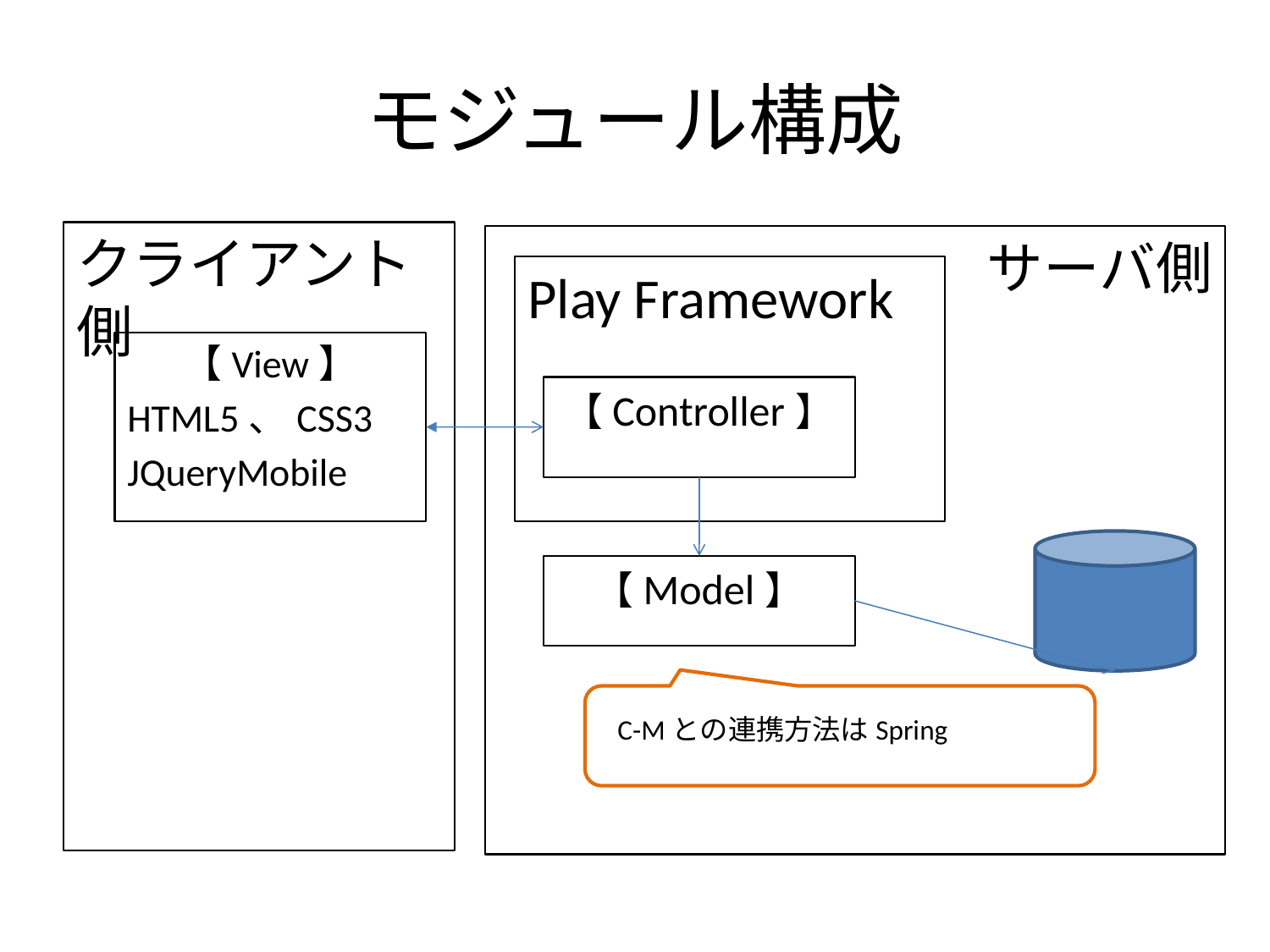

# モジュール構成
クライアント側

サーバ側
Play Framework

【View】
HTML5、CSS3
JQueryMobile

【Controller】

【Model】

C-Mとの連携方法はSpring